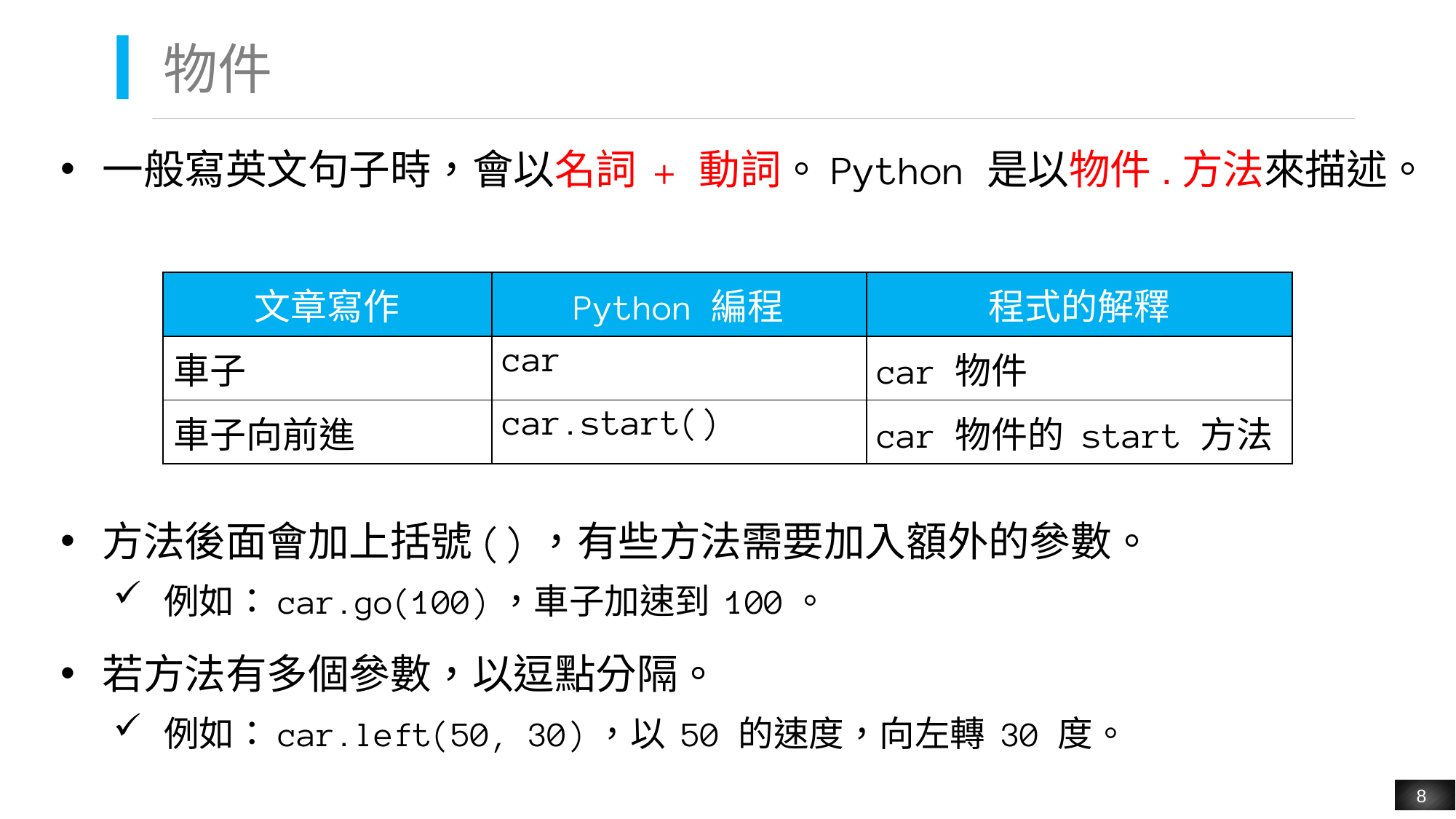

# 物件

一般寫英文句子時，會以名詞 + 動詞。Python 是以物件.方法來描述。

方法後面會加上括號()，有些方法需要加入額外的參數。
例如：car.go(100)，車子加速到 100。
若方法有多個參數，以逗點分隔。
例如：car.left(50, 30)，以 50 的速度，向左轉 30 度。

| 文章寫作 | Python 編程 | 程式的解釋 |
| --- | --- | --- |
| 車子 | car | car 物件 |
| 車子向前進 | car.start() | car 物件的 start 方法 |